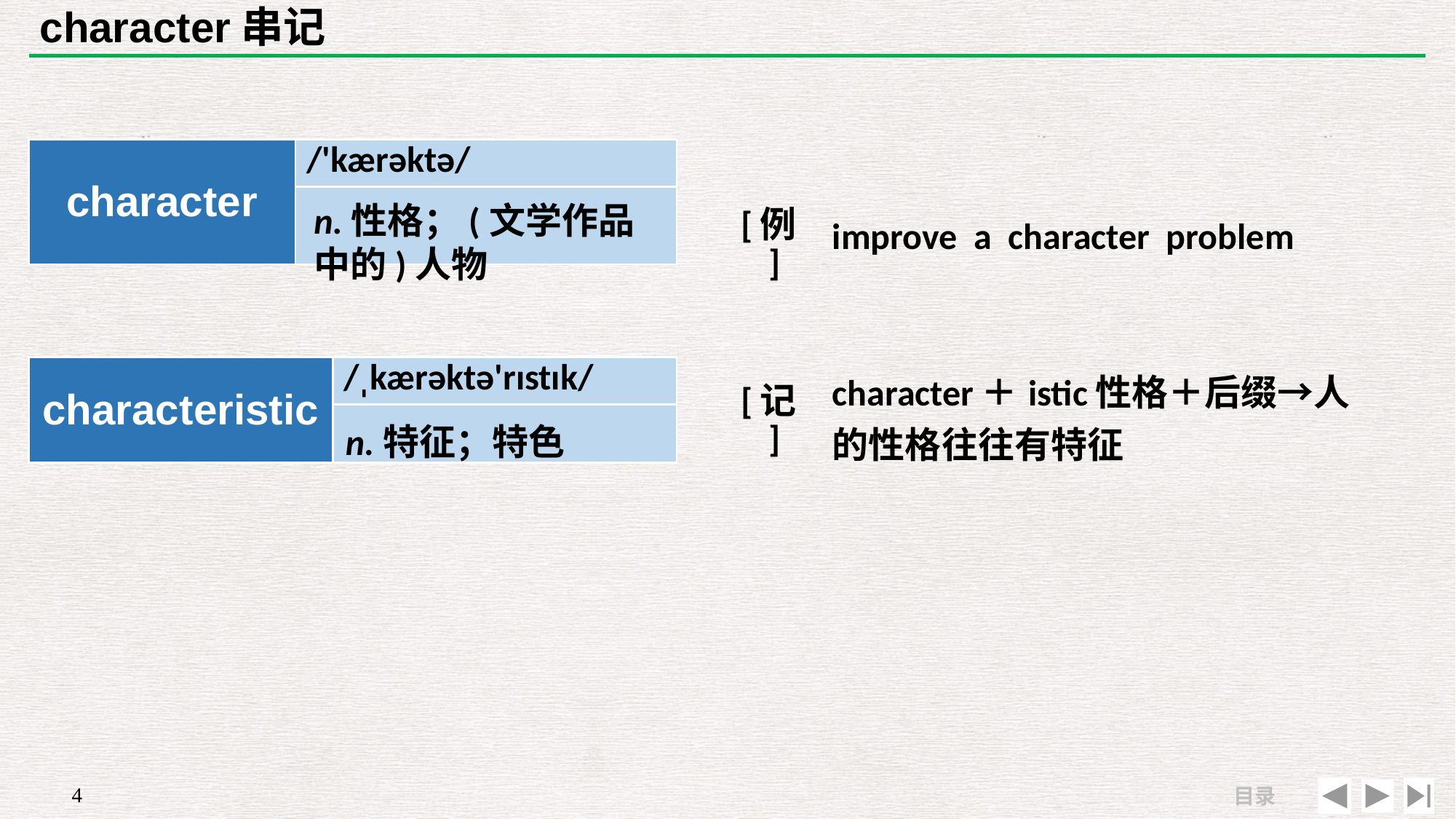

# character串记

| character | /'kærəktə/ |
| --- | --- |
|  |  |
|  |  |
| --- | --- |
| [例] | improve a character problem |
n.性格；(文学作品中的)人物
| characteristic | /ˌkærəktə'rɪstɪk/ |
| --- | --- |
|  |  |
| [记] | character＋istic性格＋后缀→人的性格往往有特征 |
| --- | --- |
|  |  |
n.特征；特色